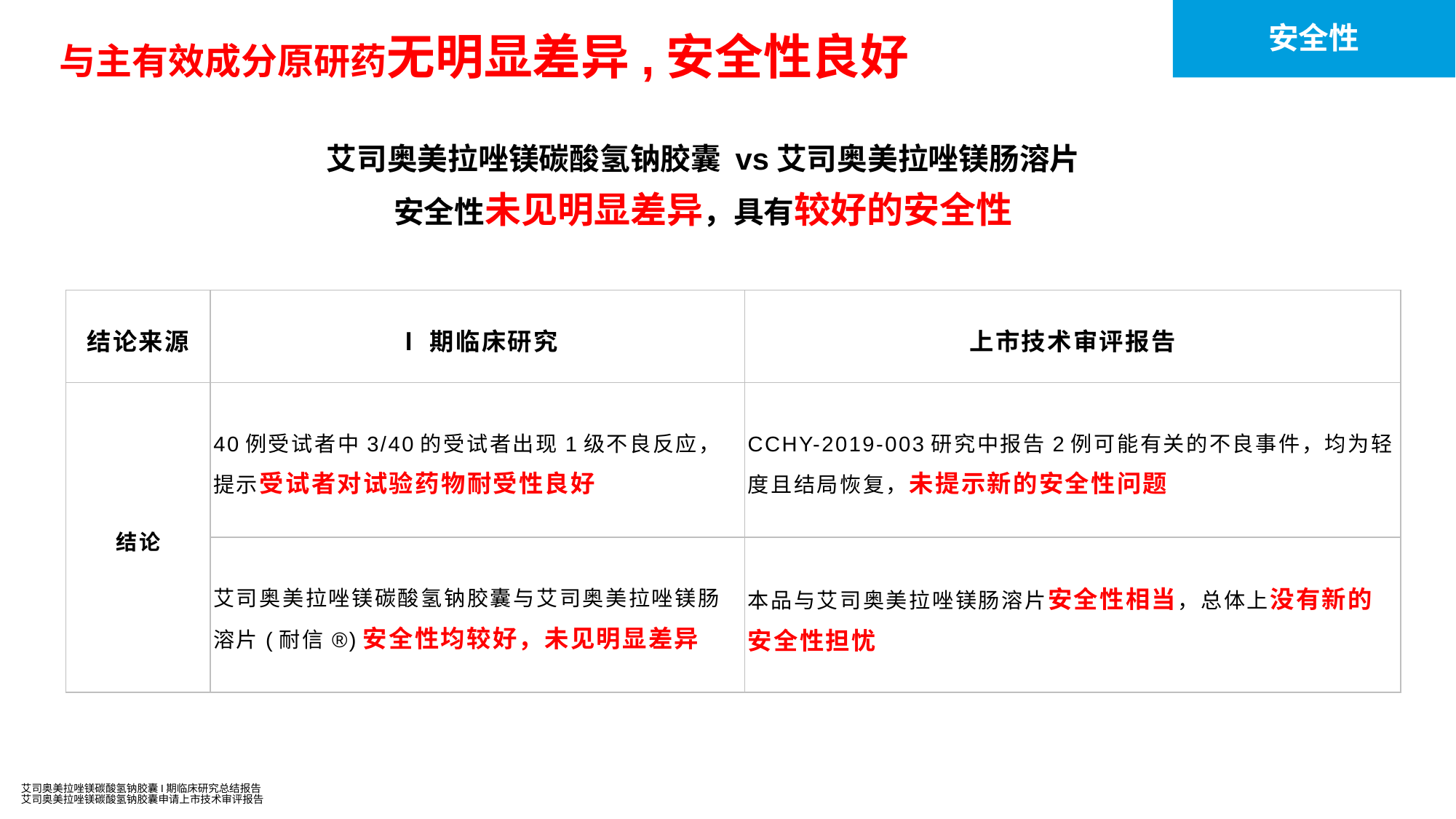

安全性

与主有效成分原研药无明显差异,安全性良好
艾司奥美拉唑镁碳酸氢钠胶囊 vs艾司奥美拉唑镁肠溶片
安全性未见明显差异，具有较好的安全性

| 结论来源 | Ⅰ期临床研究 | 上市技术审评报告 |
| --- | --- | --- |
| 结论 | 40例受试者中3/40的受试者出现1级不良反应，提示受试者对试验药物耐受性良好 | CCHY-2019-003研究中报告2例可能有关的不良事件，均为轻度且结局恢复，未提示新的安全性问题 |
|  | 艾司奥美拉唑镁碳酸氢钠胶囊与艾司奥美拉唑镁肠溶片(耐信®)安全性均较好，未见明显差异 | 本品与艾司奥美拉唑镁肠溶片安全性相当，总体上没有新的安全性担忧 |
艾司奥美拉唑镁碳酸氢钠胶囊I期临床研究总结报告
艾司奥美拉唑镁碳酸氢钠胶囊申请上市技术审评报告